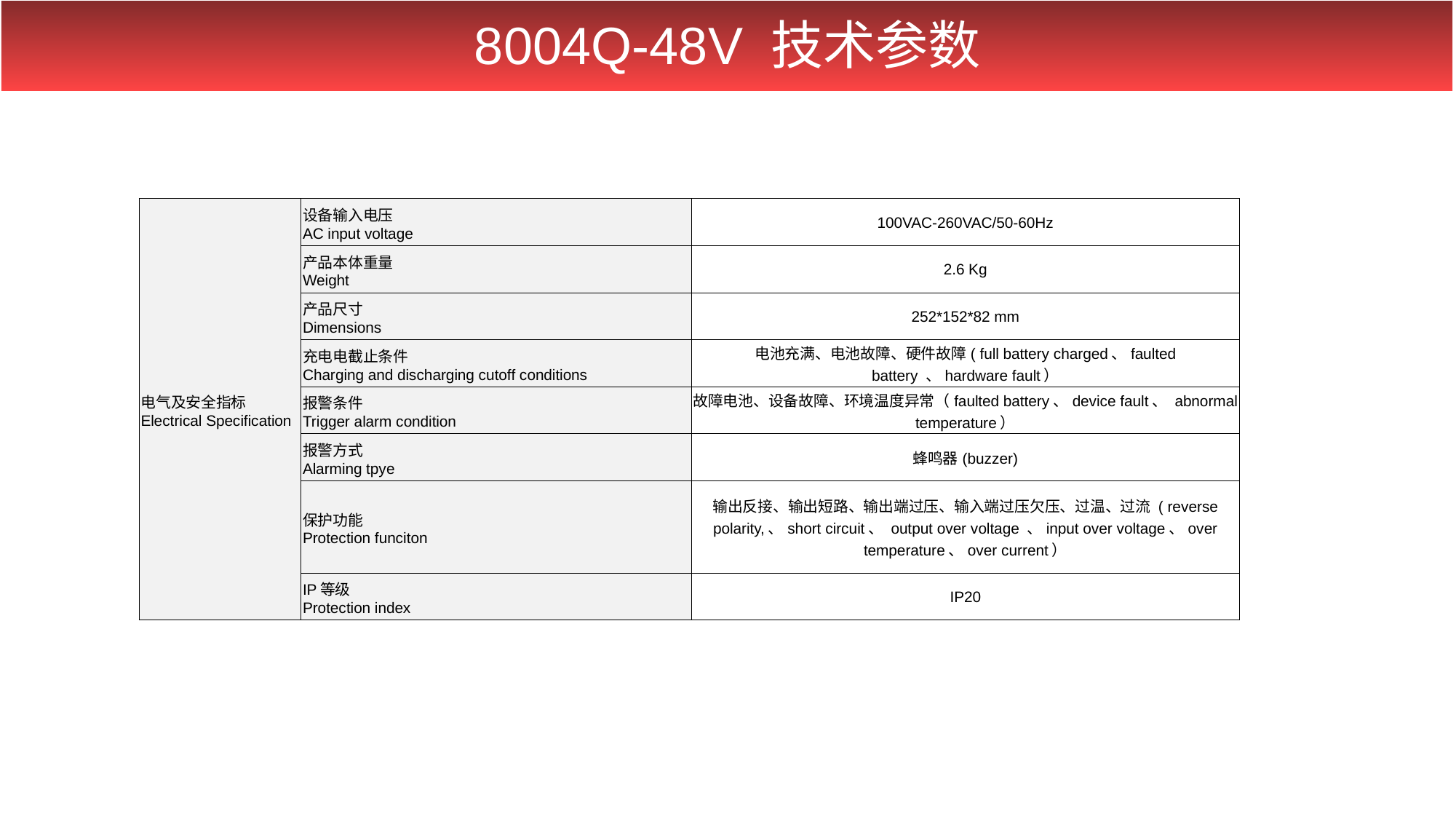

8004Q-48V 技术参数
| 电气及安全指标 Electrical Specification | 设备输入电压 AC input voltage | 100VAC-260VAC/50-60Hz |
| --- | --- | --- |
|  | 产品本体重量 Weight | 2.6 Kg |
|  | 产品尺寸 Dimensions | 252\*152\*82 mm |
|  | 充电电截止条件 Charging and discharging cutoff conditions | 电池充满、电池故障、硬件故障( full battery charged、faulted battery 、hardware fault） |
|  | 报警条件 Trigger alarm condition | 故障电池、设备故障、环境温度异常（faulted battery、device fault、 abnormal temperature） |
|  | 报警方式 Alarming tpye | 蜂鸣器(buzzer) |
|  | 保护功能 Protection funciton | 输出反接、输出短路、输出端过压、输入端过压欠压、过温、过流 ( reverse polarity,、short circuit、 output over voltage 、input over voltage、over temperature、over current） |
|  | IP等级 Protection index | IP20 |